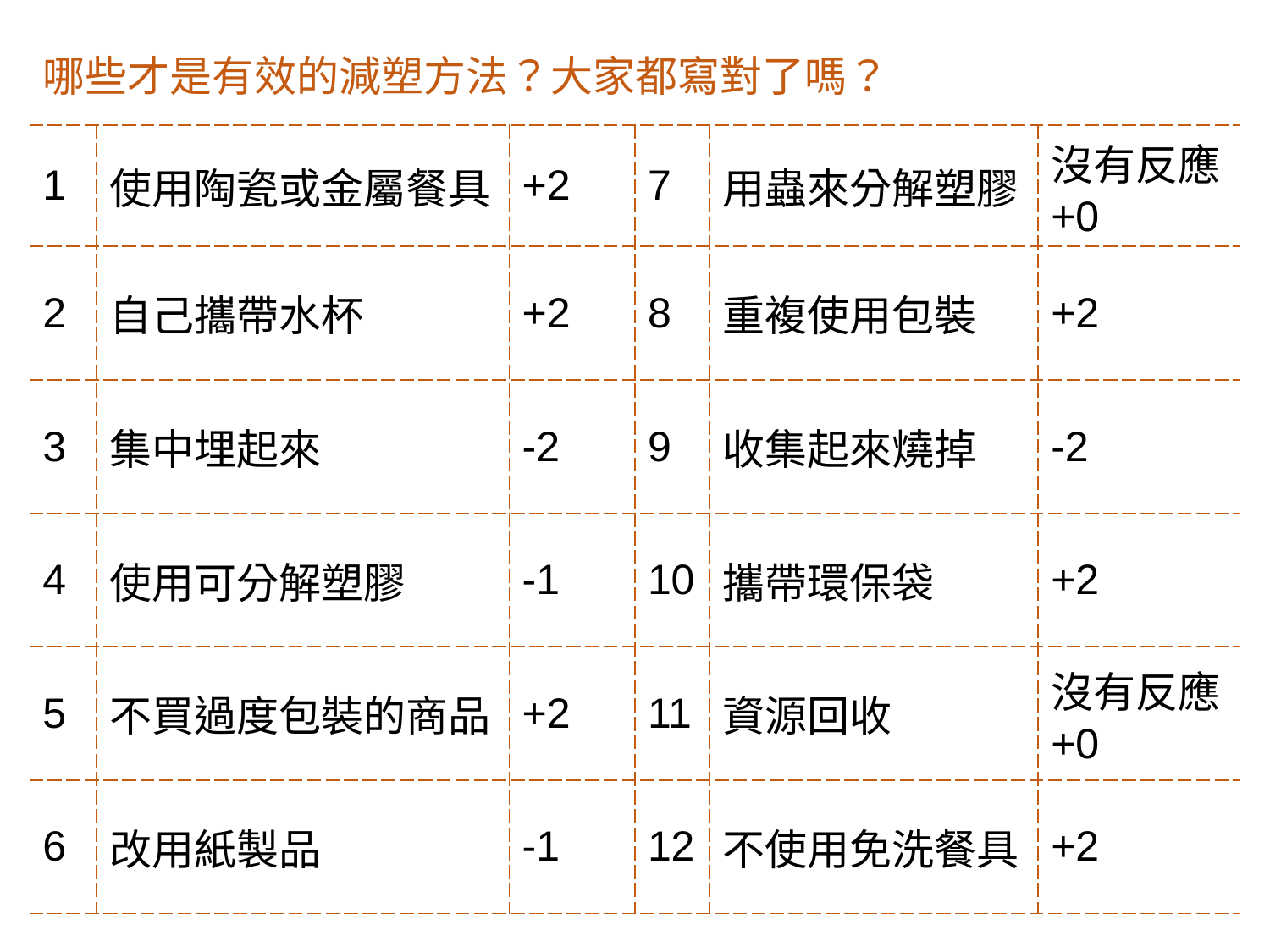

哪些才是有效的減塑方法？大家都寫對了嗎？
| 1 | 使用陶瓷或金屬餐具 | +2 | 7 | 用蟲來分解塑膠 | 沒有反應 +0 |
| --- | --- | --- | --- | --- | --- |
| 2 | 自己攜帶水杯 | +2 | 8 | 重複使用包裝 | +2 |
| 3 | 集中埋起來 | -2 | 9 | 收集起來燒掉 | -2 |
| 4 | 使用可分解塑膠 | -1 | 10 | 攜帶環保袋 | +2 |
| 5 | 不買過度包裝的商品 | +2 | 11 | 資源回收 | 沒有反應 +0 |
| 6 | 改用紙製品 | -1 | 12 | 不使用免洗餐具 | +2 |